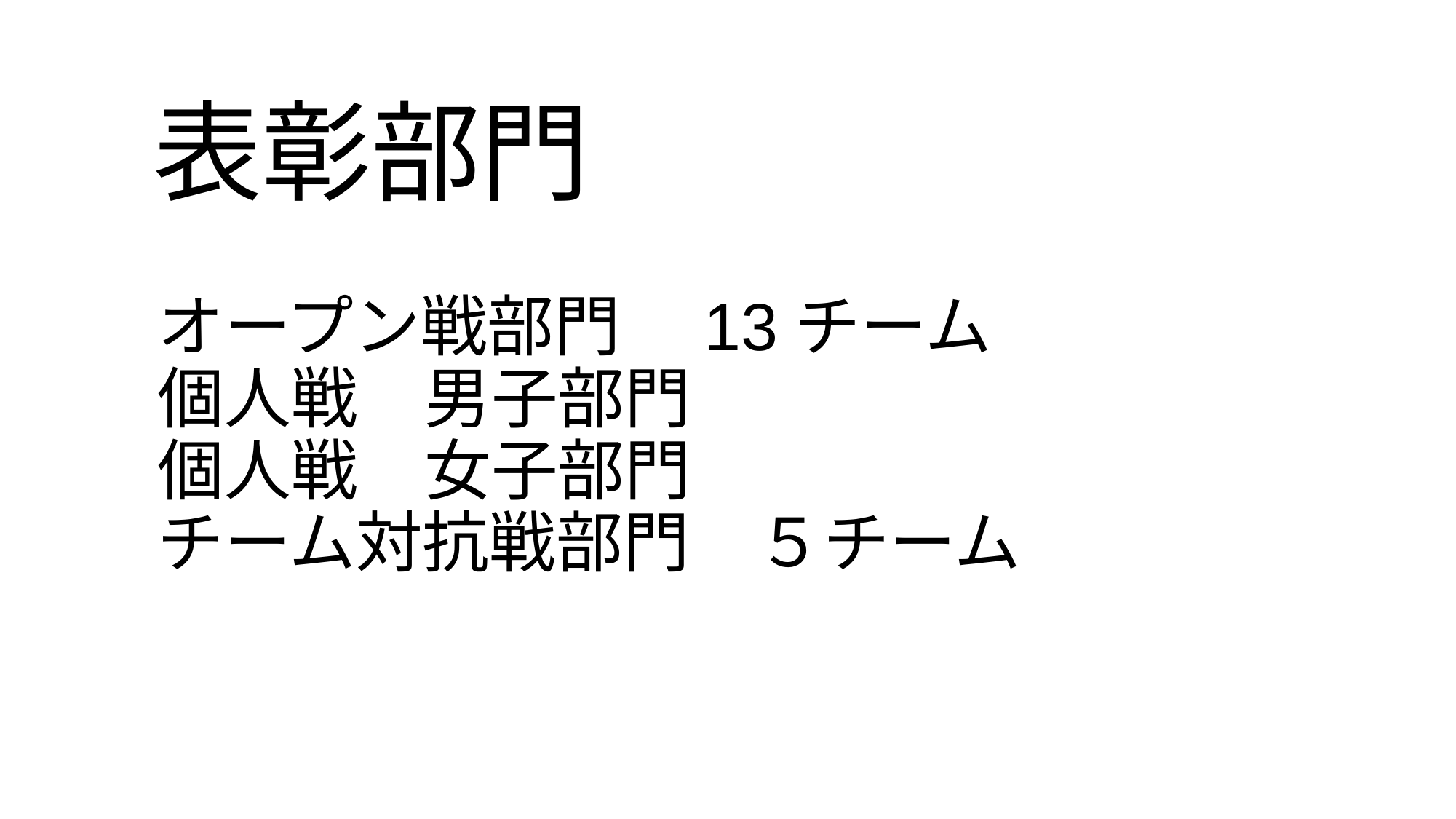

表彰部門
オープン戦部門　13チーム
個人戦　男子部門
個人戦　女子部門
チーム対抗戦部門　５チーム